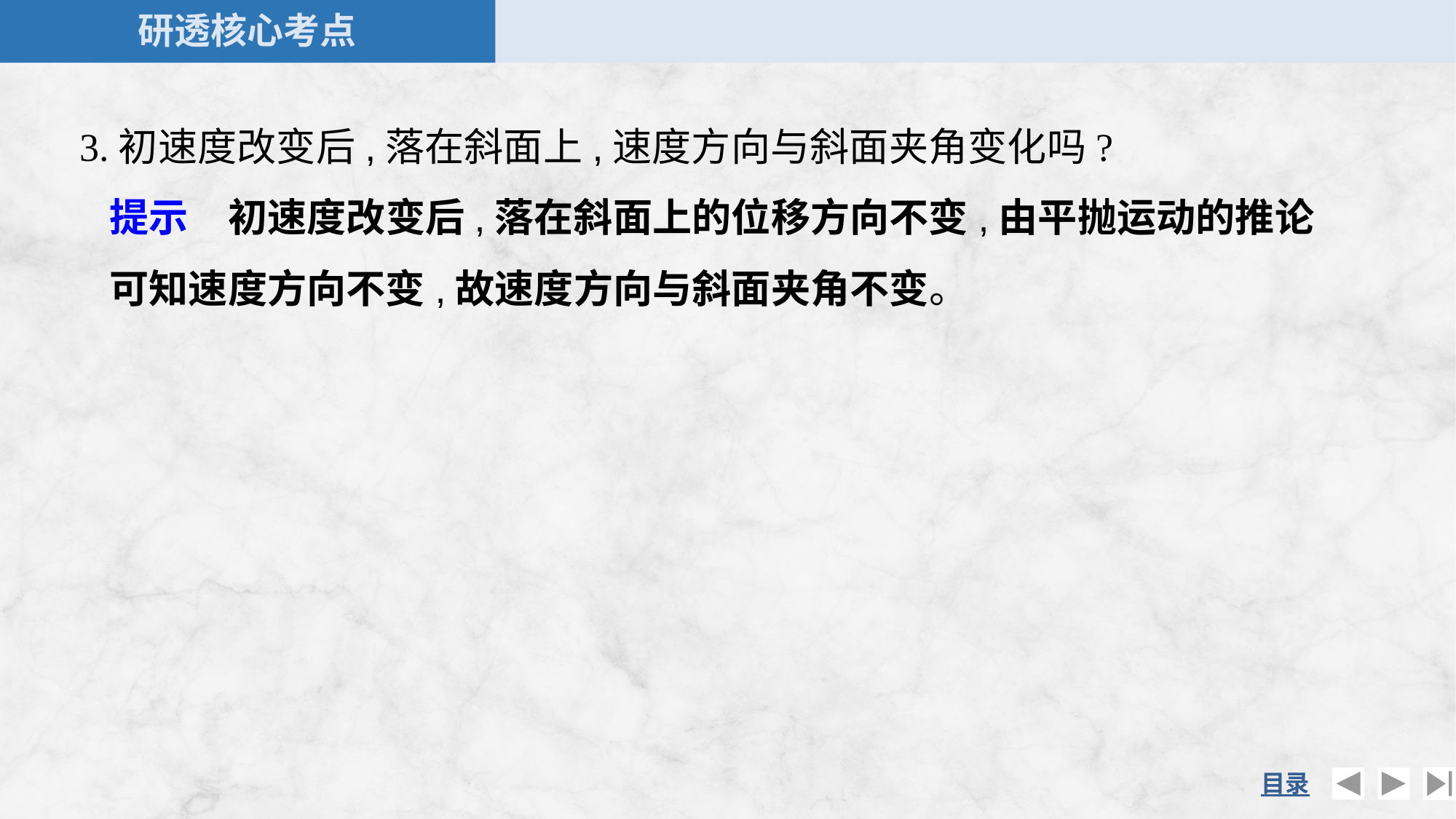

3.初速度改变后,落在斜面上,速度方向与斜面夹角变化吗?
提示　初速度改变后,落在斜面上的位移方向不变,由平抛运动的推论可知速度方向不变,故速度方向与斜面夹角不变。